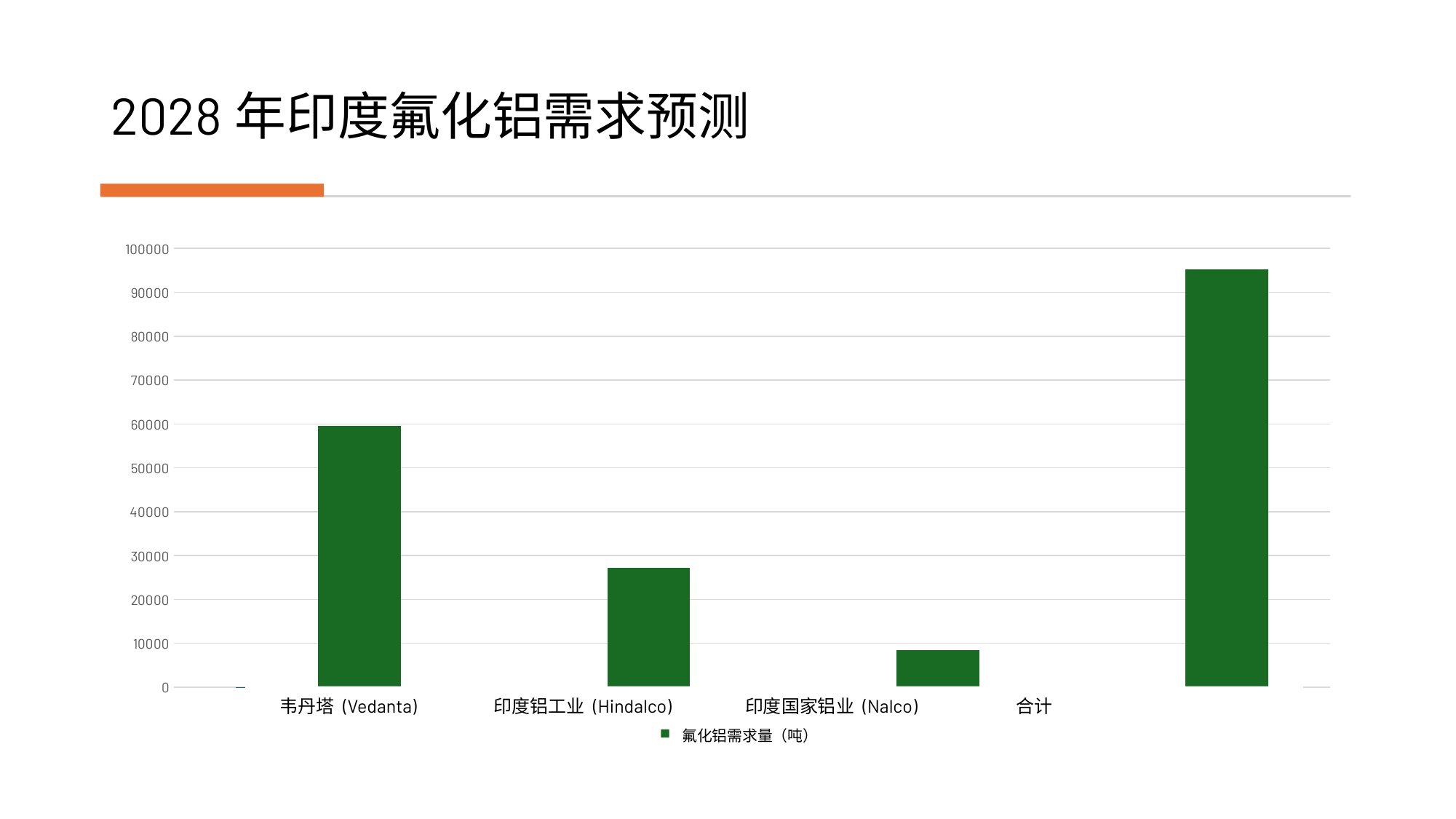

# 2028年印度氟化铝需求预测

[unsupported chart]

    韦丹塔 (Vedanta)                    印度铝工业 (Hindalco)                   印度国家铝业 (Nalco)                          合计
氟化铝需求量（吨）